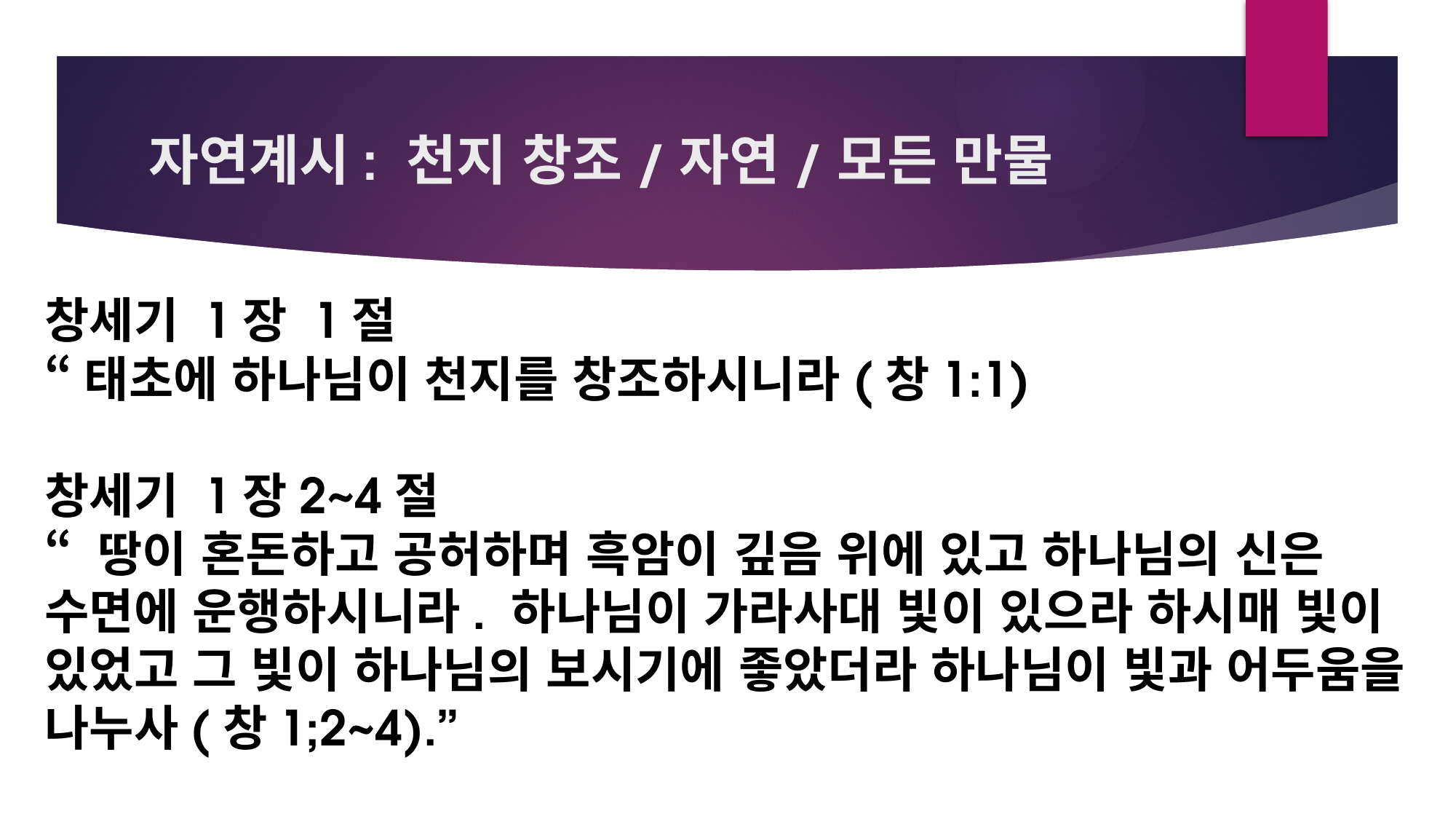

# 자연계시: 천지 창조/자연/모든 만물
창세기 1장 1절
“태초에 하나님이 천지를 창조하시니라(창1:1)

창세기 1장2~4절
“ 땅이 혼돈하고 공허하며 흑암이 깊음 위에 있고 하나님의 신은 수면에 운행하시니라. 하나님이 가라사대 빛이 있으라 하시매 빛이 있었고 그 빛이 하나님의 보시기에 좋았더라 하나님이 빛과 어두움을 나누사(창1;2~4).”